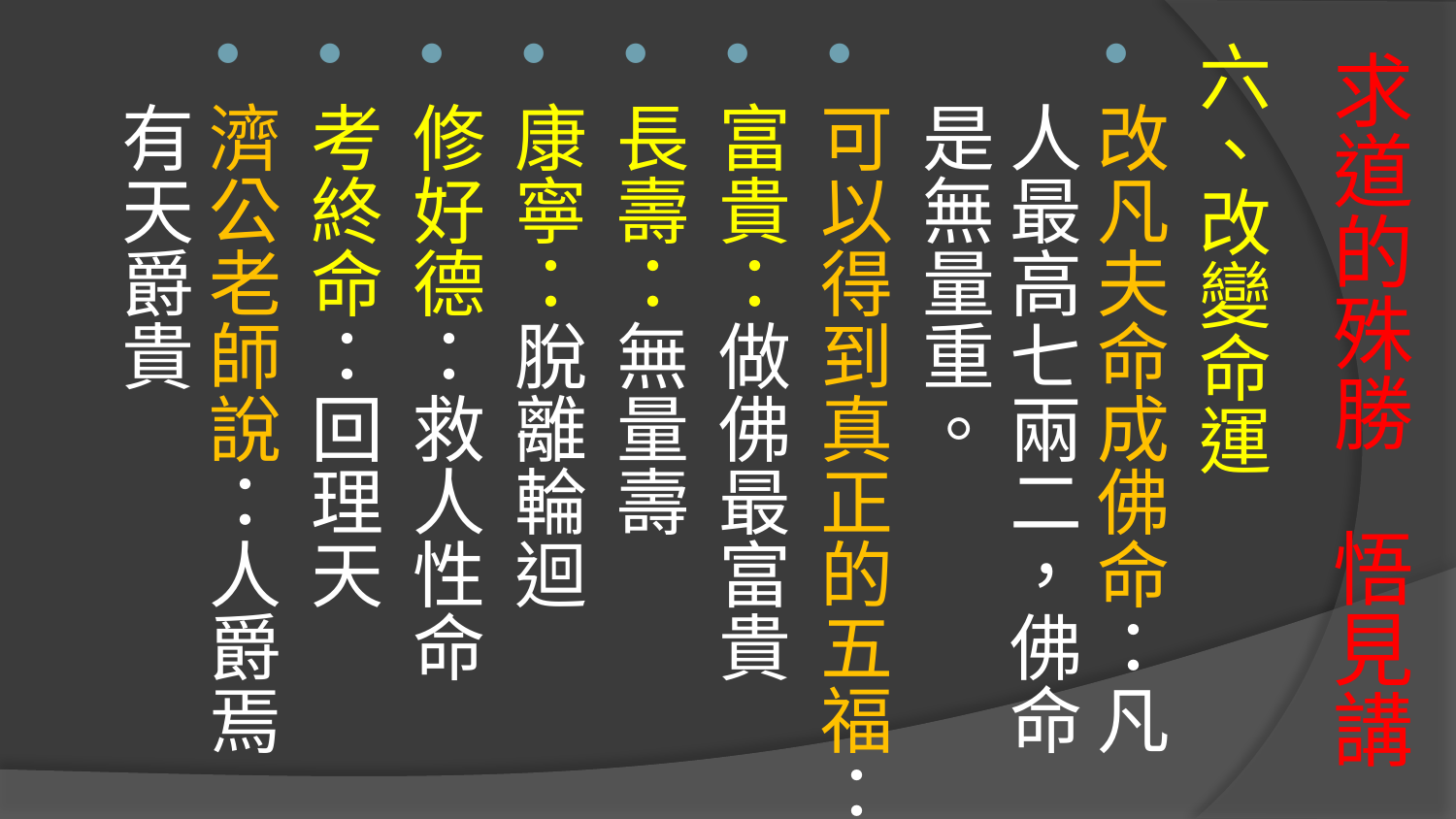

六、改變命運
改凡夫命成佛命：凡人最高七兩二，佛命是無量重。
可以得到真正的五福：
富貴：做佛最富貴
長壽：無量壽
康寧：脫離輪迴
修好德：救人性命
考終命：回理天
濟公老師說：人爵焉有天爵貴
# 求道的殊勝    悟見講